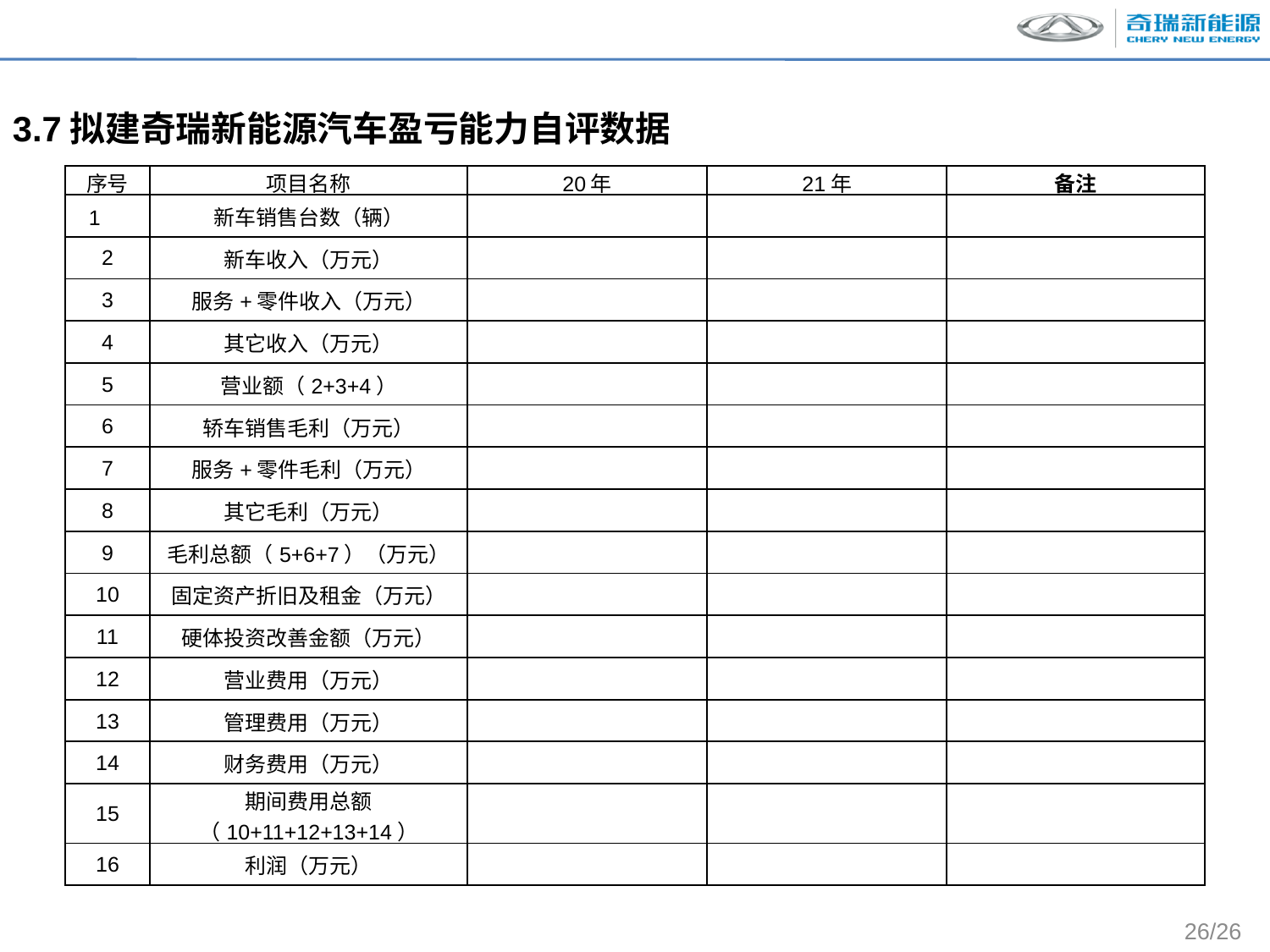

3.7拟建奇瑞新能源汽车盈亏能力自评数据
| 序号 | 项目名称 | 20年 | 21年 | 备注 |
| --- | --- | --- | --- | --- |
| 1 | 新车销售台数（辆） |  |  |  |
| 2 | 新车收入（万元） |  |  |  |
| 3 | 服务+零件收入（万元） |  |  |  |
| 4 | 其它收入（万元） |  |  |  |
| 5 | 营业额（2+3+4） |  |  |  |
| 6 | 轿车销售毛利（万元） |  |  |  |
| 7 | 服务+零件毛利（万元） |  |  |  |
| 8 | 其它毛利（万元） |  |  |  |
| 9 | 毛利总额（5+6+7）（万元） |  |  |  |
| 10 | 固定资产折旧及租金（万元） |  |  |  |
| 11 | 硬体投资改善金额（万元） |  |  |  |
| 12 | 营业费用（万元） |  |  |  |
| 13 | 管理费用（万元） |  |  |  |
| 14 | 财务费用（万元） |  |  |  |
| 15 | 期间费用总额（10+11+12+13+14） |  |  |  |
| 16 | 利润（万元） |  |  |  |
26/26